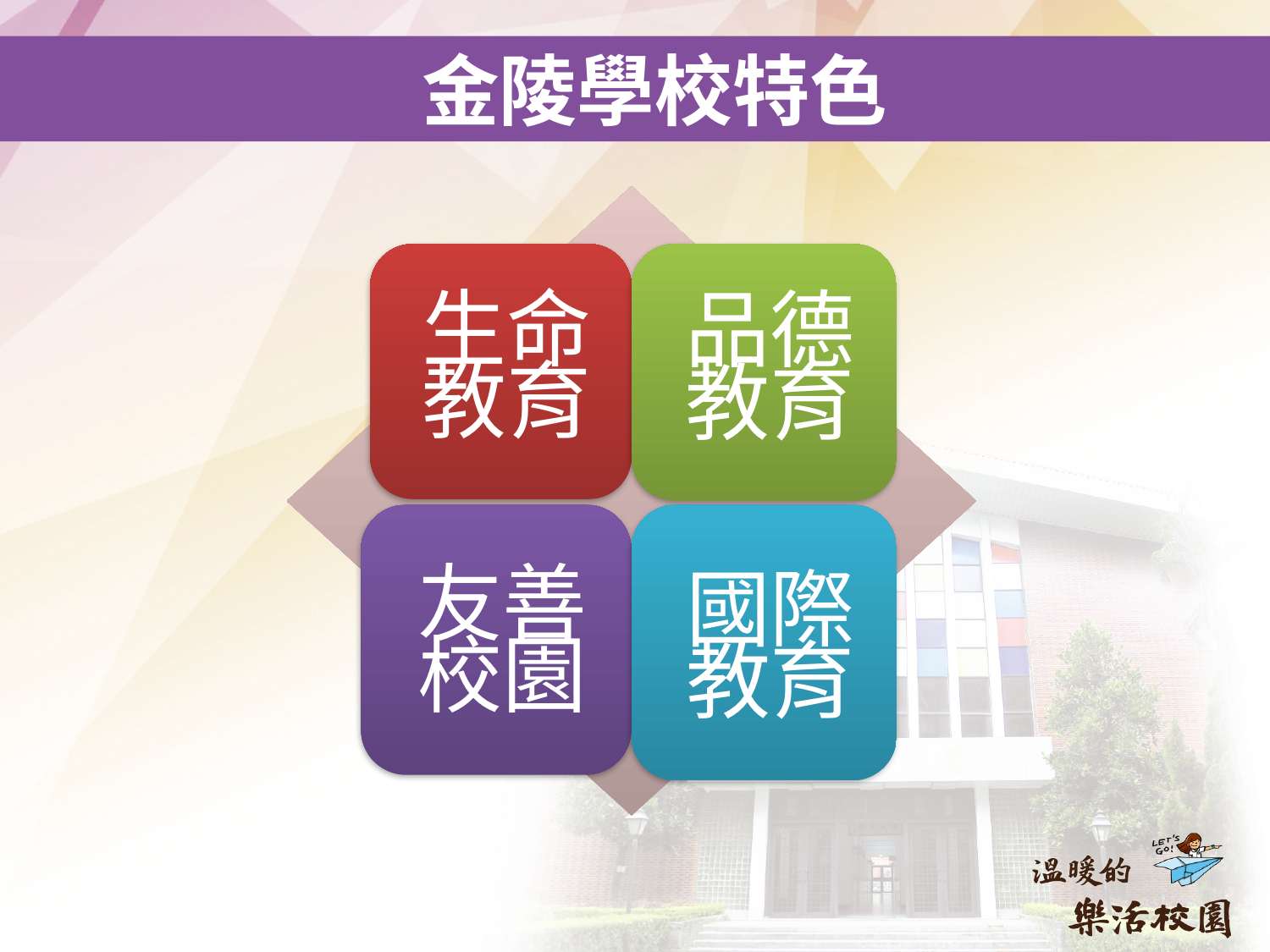

金陵學校特色
生命
教育
品德
教育
友善
校園
國際
教育